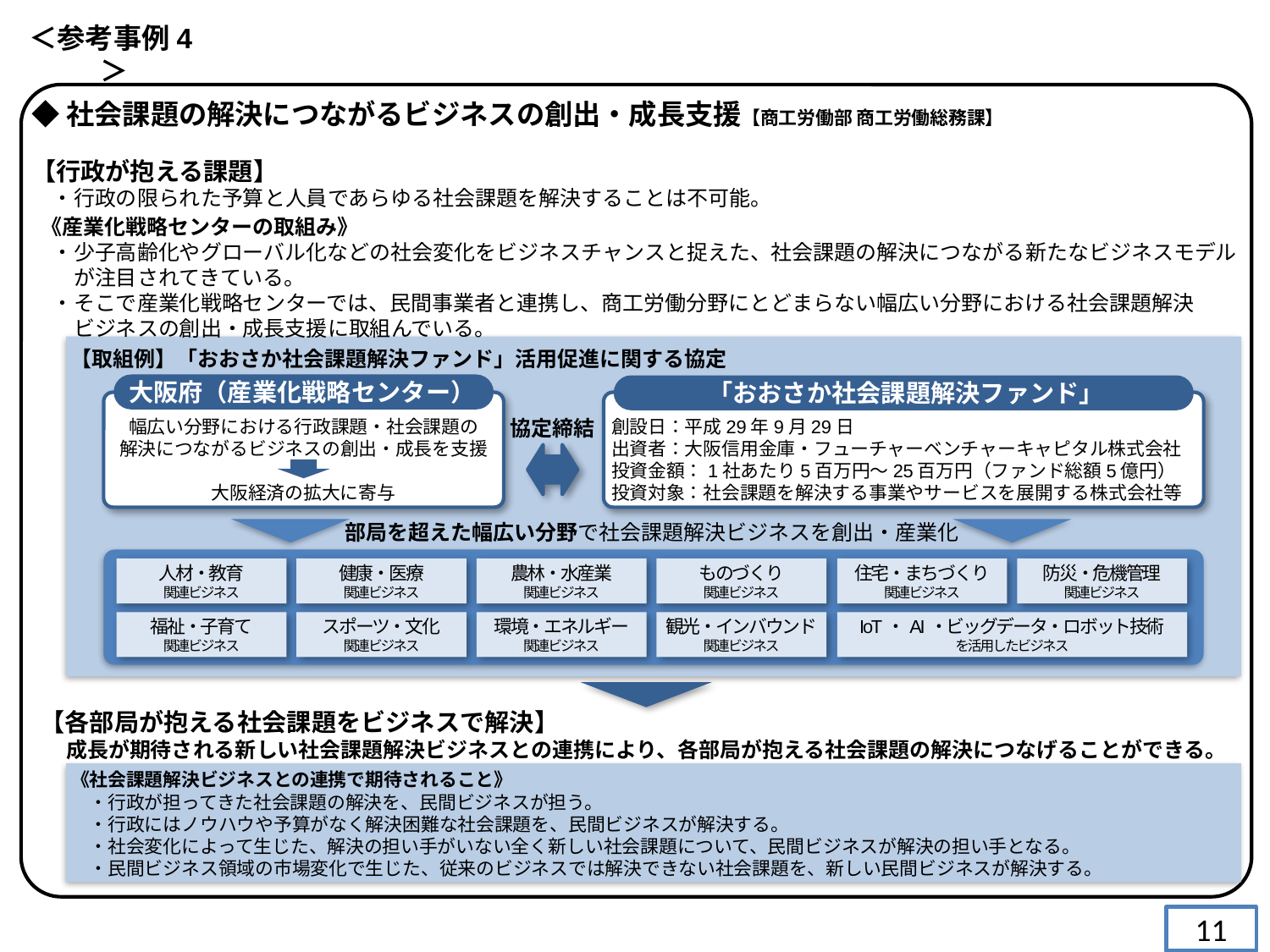

＜参考事例4＞

◆社会課題の解決につながるビジネスの創出・成長支援【商工労働部 商工労働総務課】

【行政が抱える課題】
　・行政の限られた予算と人員であらゆる社会課題を解決することは不可能。
 《産業化戦略センターの取組み》
　・少子高齢化やグローバル化などの社会変化をビジネスチャンスと捉えた、社会課題の解決につながる新たなビジネスモデル
　　が注目されてきている。
　・そこで産業化戦略センターでは、民間事業者と連携し、商工労働分野にとどまらない幅広い分野における社会課題解決
　　ビジネスの創出・成長支援に取組んでいる。

【取組例】「おおさか社会課題解決ファンド」活用促進に関する協定
大阪府（産業化戦略センター）
「おおさか社会課題解決ファンド」
幅広い分野における行政課題・社会課題の
解決につながるビジネスの創出・成長を支援

大阪経済の拡大に寄与
創設日：平成29年9月29日
出資者：大阪信用金庫・フューチャーベンチャーキャピタル株式会社
投資金額：1社あたり5百万円～25百万円（ファンド総額5億円）
投資対象：社会課題を解決する事業やサービスを展開する株式会社等
協定締結

部局を超えた幅広い分野で社会課題解決ビジネスを創出・産業化

人材・教育
関連ビジネス
健康・医療
関連ビジネス
農林・水産業
関連ビジネス
ものづくり
関連ビジネス
住宅・まちづくり
関連ビジネス
防災・危機管理
関連ビジネス
福祉・子育て
関連ビジネス
スポーツ・文化
関連ビジネス
環境・エネルギー
関連ビジネス
観光・インバウンド
関連ビジネス
IoT・AI・ビッグデータ・ロボット技術
を活用したビジネス

【各部局が抱える社会課題をビジネスで解決】
　 成長が期待される新しい社会課題解決ビジネスとの連携により、各部局が抱える社会課題の解決につなげることができる。
《社会課題解決ビジネスとの連携で期待されること》
　・行政が担ってきた社会課題の解決を、民間ビジネスが担う。
　・行政にはノウハウや予算がなく解決困難な社会課題を、民間ビジネスが解決する。
　・社会変化によって生じた、解決の担い手がいない全く新しい社会課題について、民間ビジネスが解決の担い手となる。
　・民間ビジネス領域の市場変化で生じた、従来のビジネスでは解決できない社会課題を、新しい民間ビジネスが解決する。

11